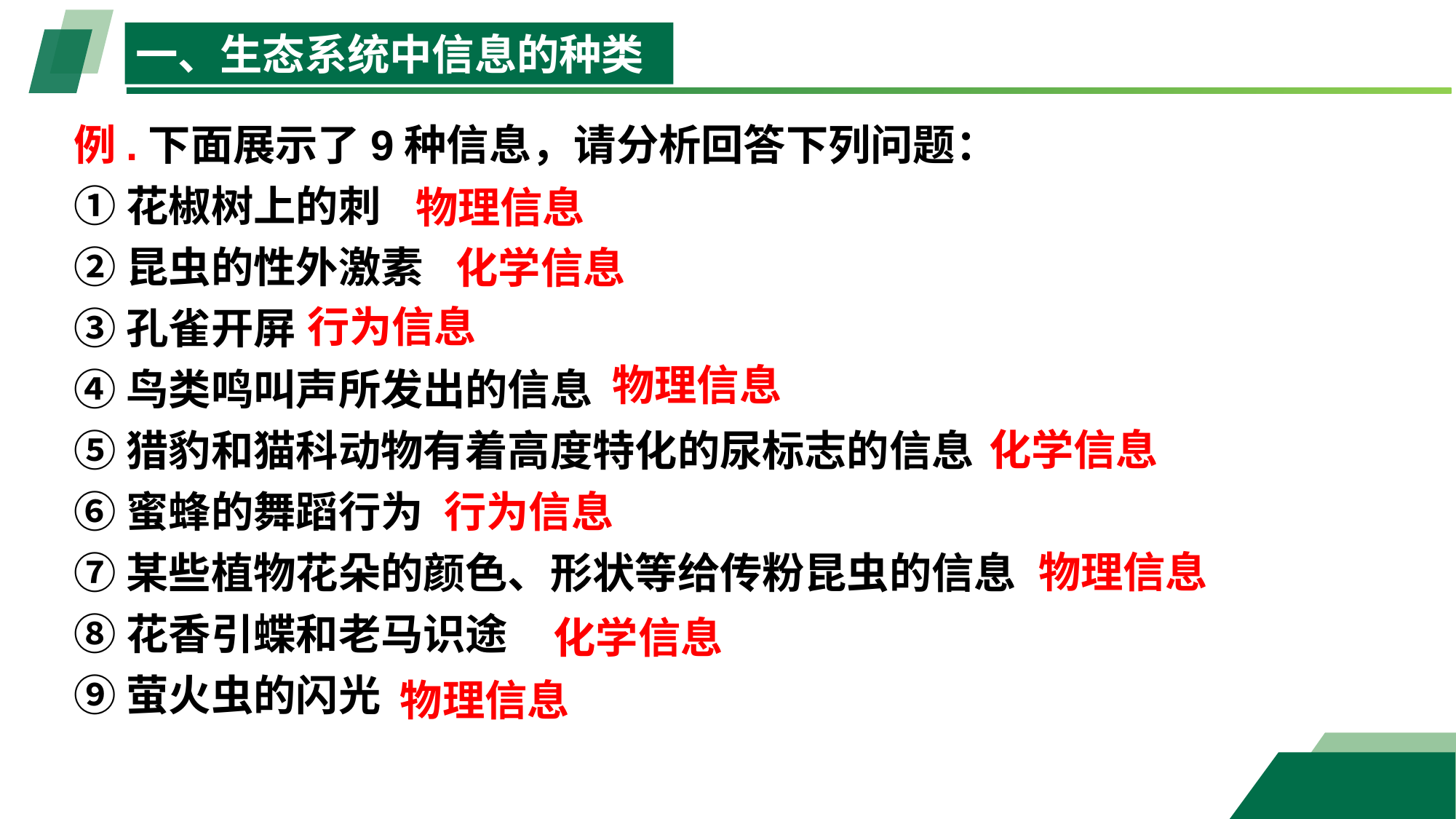

一、生态系统中信息的种类
例.下面展示了9种信息，请分析回答下列问题：
①花椒树上的刺
②昆虫的性外激素
③孔雀开屏
④鸟类鸣叫声所发出的信息
⑤猎豹和猫科动物有着高度特化的尿标志的信息
⑥蜜蜂的舞蹈行为
⑦某些植物花朵的颜色、形状等给传粉昆虫的信息
⑧花香引蝶和老马识途
⑨萤火虫的闪光
物理信息
化学信息
行为信息
物理信息
化学信息
行为信息
物理信息
化学信息
物理信息